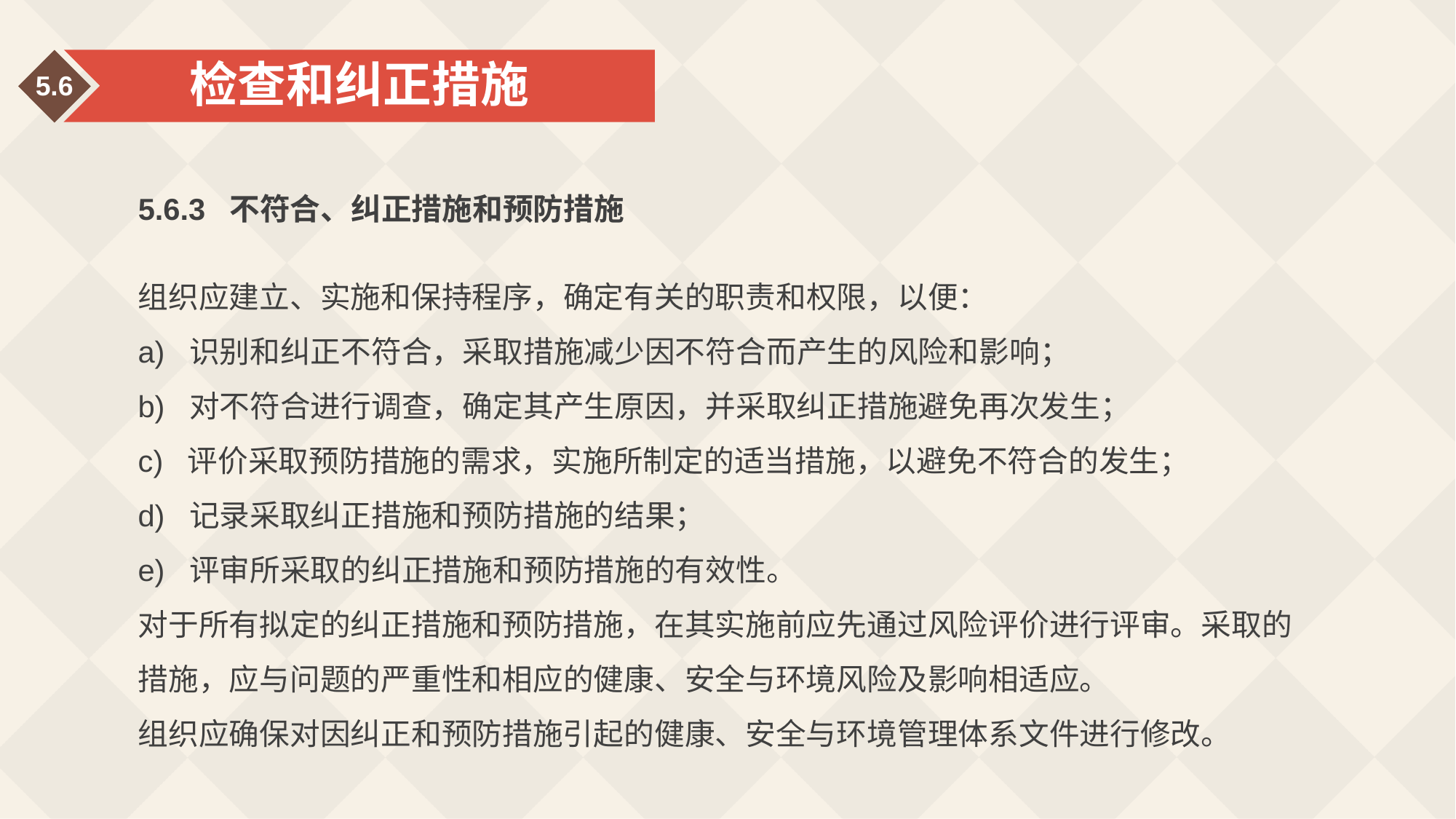

检查和纠正措施

5.6
5.6.3  不符合、纠正措施和预防措施
组织应建立、实施和保持程序，确定有关的职责和权限，以便：
a)  识别和纠正不符合，采取措施减少因不符合而产生的风险和影响；
b)  对不符合进行调查，确定其产生原因，并采取纠正措施避免再次发生；
c)  评价采取预防措施的需求，实施所制定的适当措施，以避免不符合的发生；
d)  记录采取纠正措施和预防措施的结果；
e)  评审所采取的纠正措施和预防措施的有效性。
对于所有拟定的纠正措施和预防措施，在其实施前应先通过风险评价进行评审。采取的措施，应与问题的严重性和相应的健康、安全与环境风险及影响相适应。
组织应确保对因纠正和预防措施引起的健康、安全与环境管理体系文件进行修改。